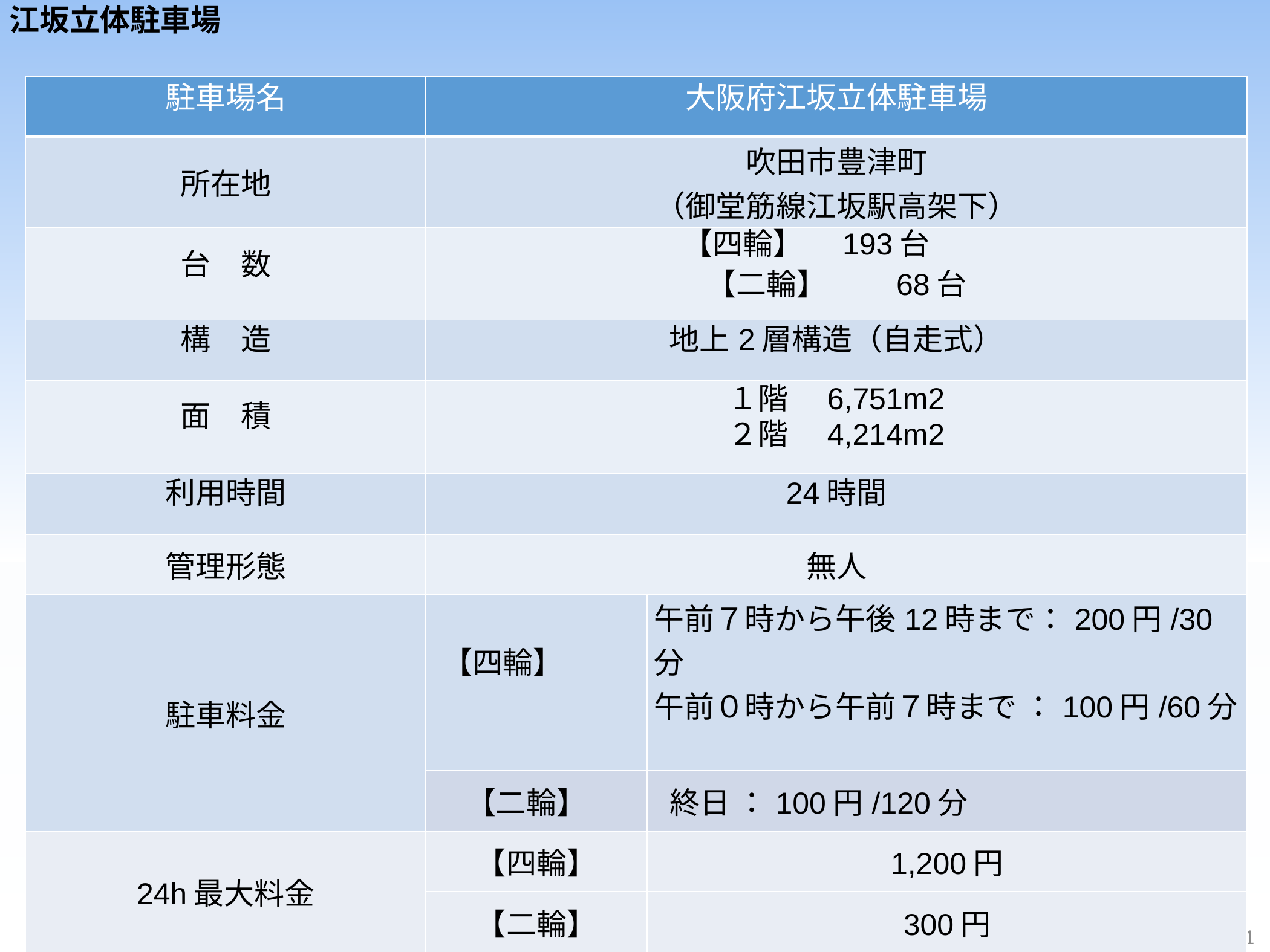

江坂立体駐車場
| 駐車場名 | 大阪府江坂立体駐車場 |  |
| --- | --- | --- |
| 所在地 | 吹田市豊津町 （御堂筋線江坂駅高架下） |  |
| 台　数 | 【四輪】　193台　　 【二輪】　　68台 |  |
| 構　造 | 地上2層構造（自走式） |  |
| 面　積 | １階　6,751m2 ２階　4,214m2 |  |
| 利用時間 | 24時間 |  |
| 管理形態 | 無人 |  |
| 駐車料金 | 【四輪】 | 午前７時から午後12時まで：200円/30分　　　　　　　 午前０時から午前７時まで ：100円/60分 |
|  | 【二輪】 | 終日 ：100円/120分 |
| 24h最大料金 | 【四輪】 | 1,200円 |
|  | 【二輪】 | 300円 |
| 開　業 | 平成4年12月 |  |
11